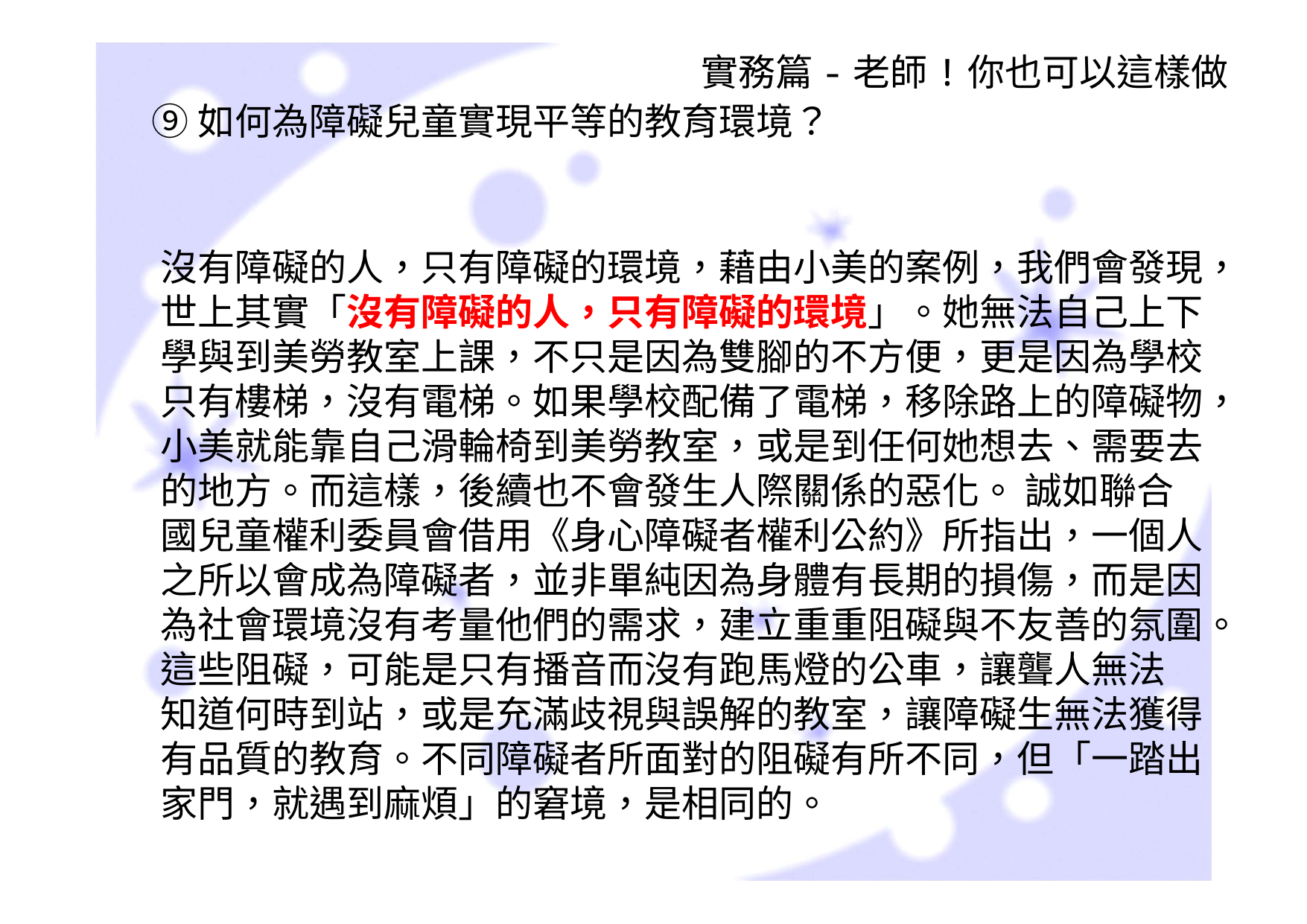

實務篇-老師!你也可以這樣做
 ⑨如何為障礙兒童實現平等的教育環境？
沒有障礙的人，只有障礙的環境，藉由小美的案例，我們會發現，世上其實「沒有障礙的人，只有障礙的環境」。她無法自己上下學與到美勞教室上課，不只是因為雙腳的不方便，更是因為學校只有樓梯，沒有電梯。如果學校配備了電梯，移除路上的障礙物，小美就能靠自己滑輪椅到美勞教室，或是到任何她想去、需要去的地方。而這樣，後續也不會發生人際關係的惡化。 誠如聯合國兒童權利委員會借用《身心障礙者權利公約》所指出，一個人之所以會成為障礙者，並非單純因為身體有長期的損傷，而是因為社會環境沒有考量他們的需求，建立重重阻礙與不友善的氛圍。這些阻礙，可能是只有播音而沒有跑馬燈的公車，讓聾人無法 知道何時到站，或是充滿歧視與誤解的教室，讓障礙生無法獲得有品質的教育。不同障礙者所面對的阻礙有所不同，但「一踏出家門，就遇到麻煩」的窘境，是相同的。